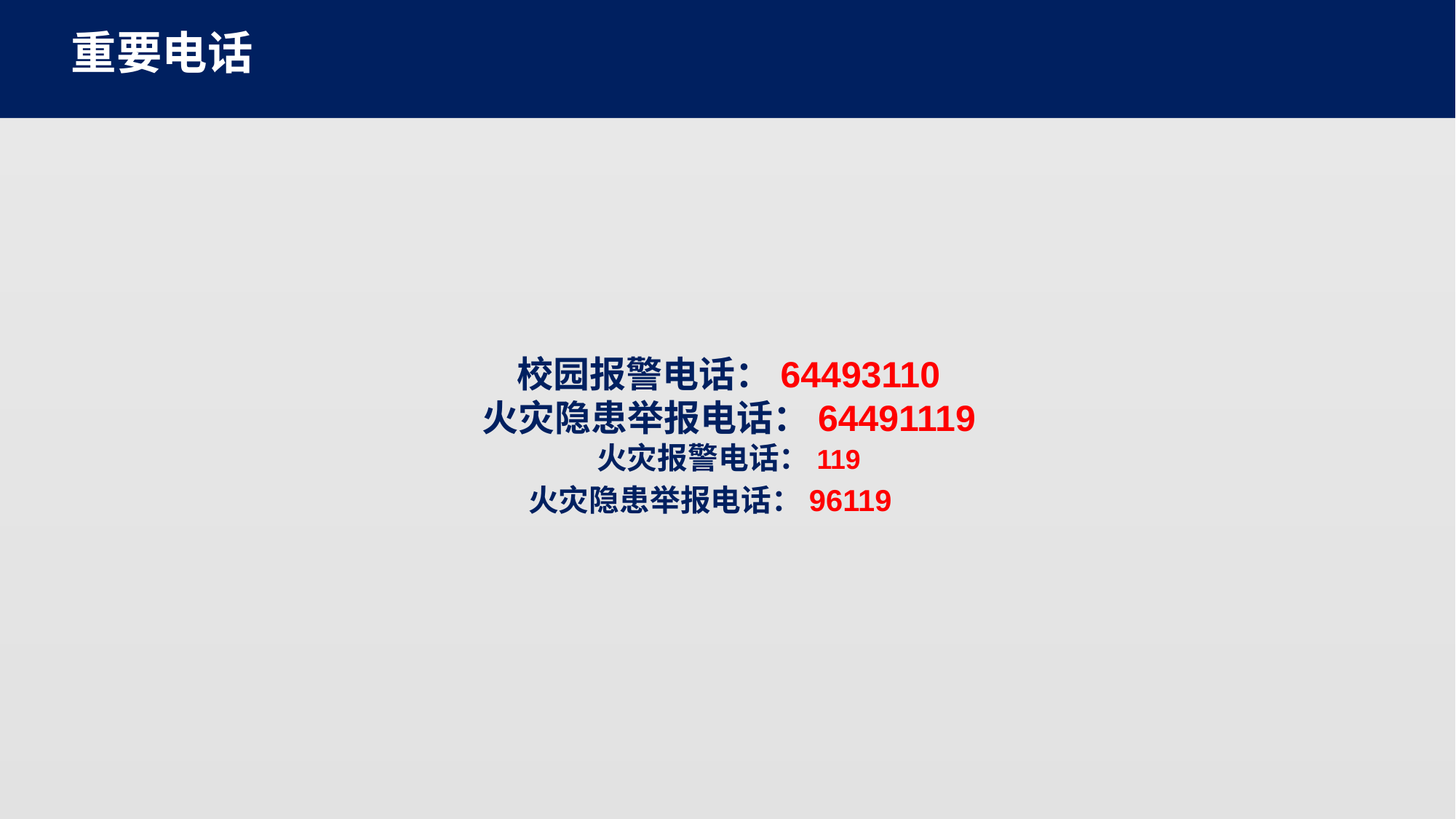

# 重要电话

校园报警电话：64493110
火灾隐患举报电话：64491119
火灾报警电话：119
火灾隐患举报电话：96119